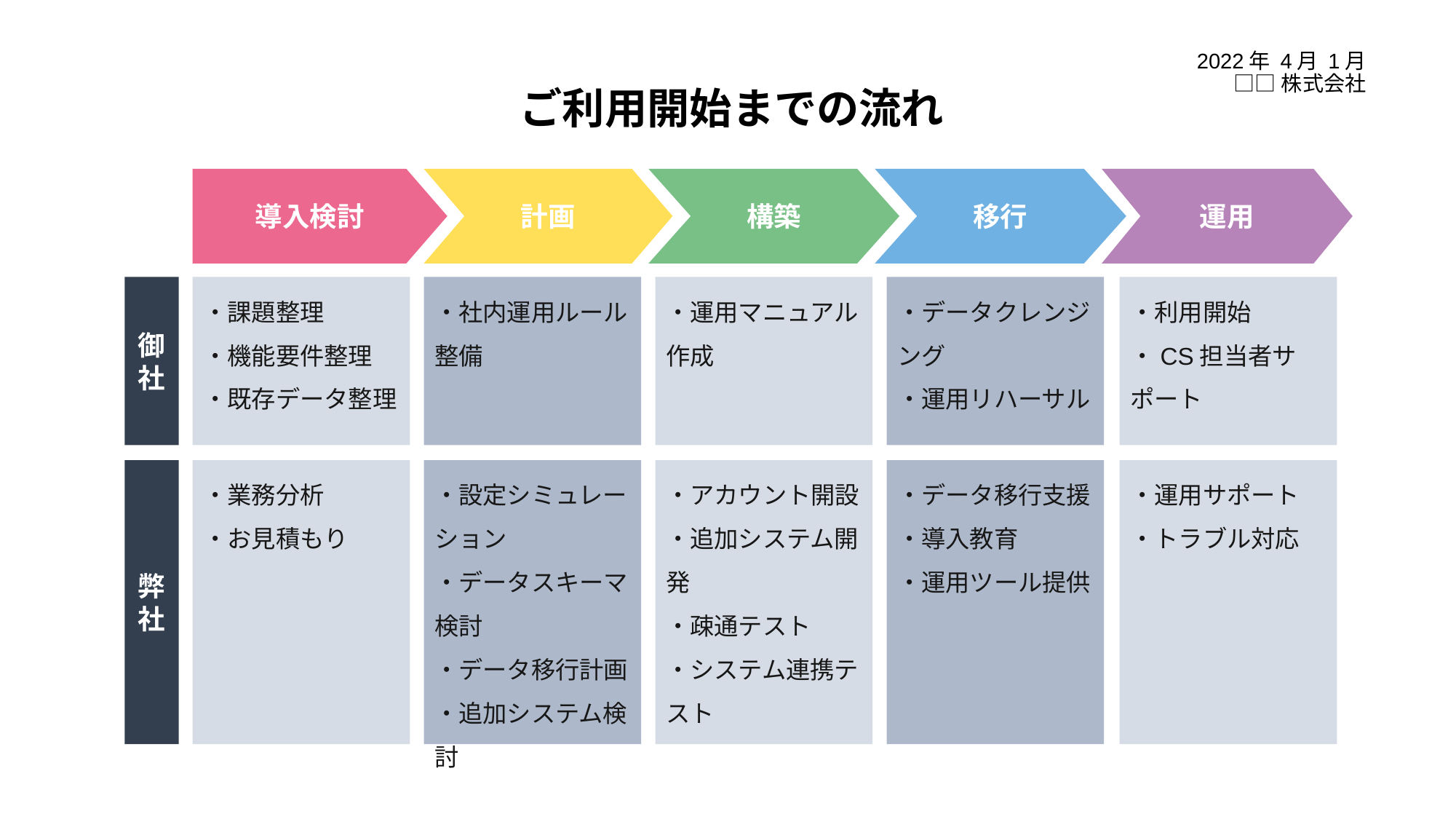

2022年 4月 1月
 □□株式会社
# ご利用開始までの流れ
導入検討
計画
構築
移行
運用
御社
・課題整理
・機能要件整理
・既存データ整理

・社内運用ルール整備
・運用マニュアル作成
・データクレンジング
・運用リハーサル
・利用開始
・CS担当者サポート
弊社
・業務分析
・お見積もり
・設定シミュレーション
・データスキーマ検討
・データ移行計画
・追加システム検討
・アカウント開設
・追加システム開発
・疎通テスト
・システム連携テスト
・データ移行支援
・導入教育
・運用ツール提供
・運用サポート
・トラブル対応